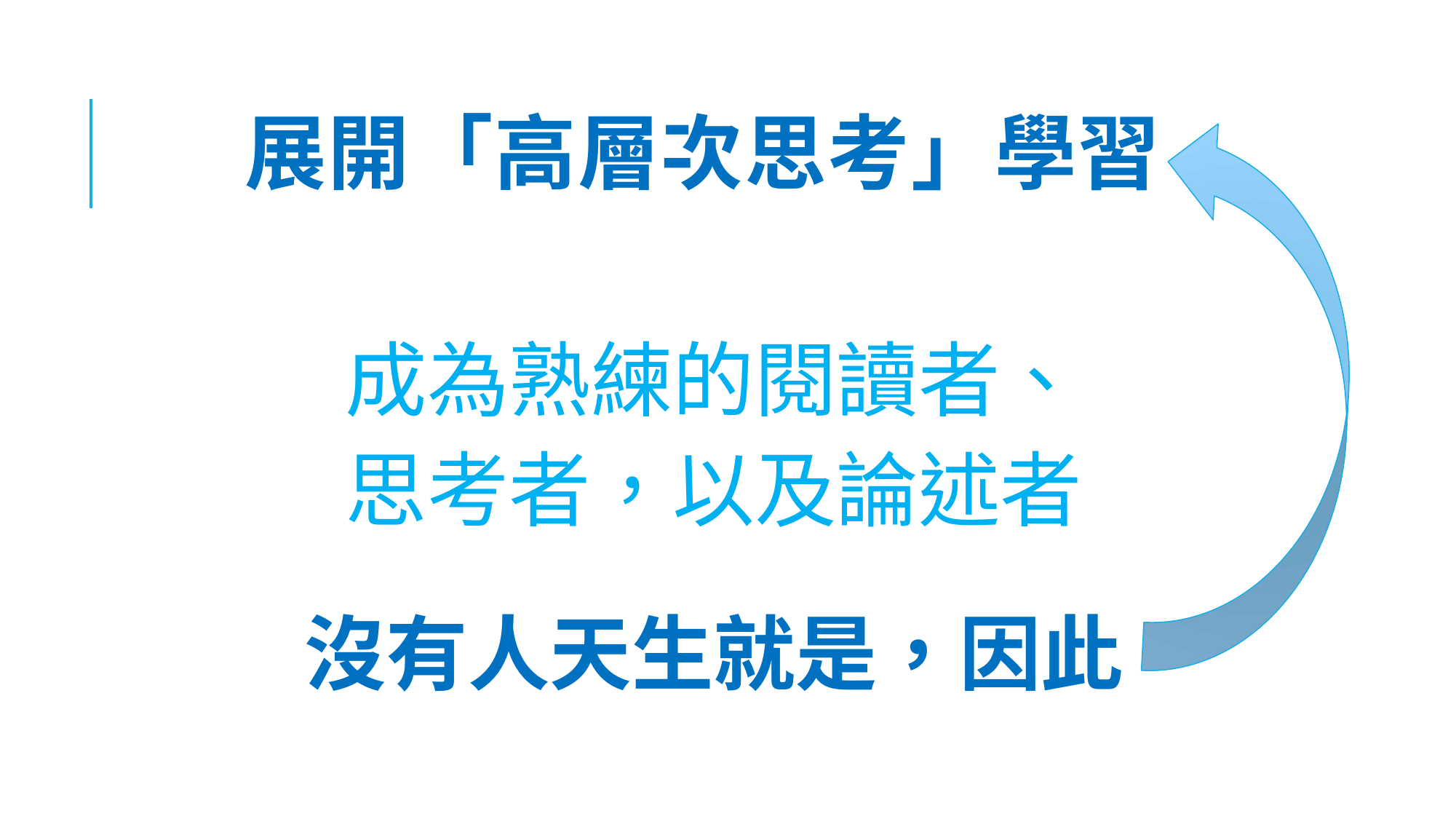

# 展開「高層次思考」學習

成為熟練的閱讀者、
思考者，以及論述者
沒有人天生就是，因此